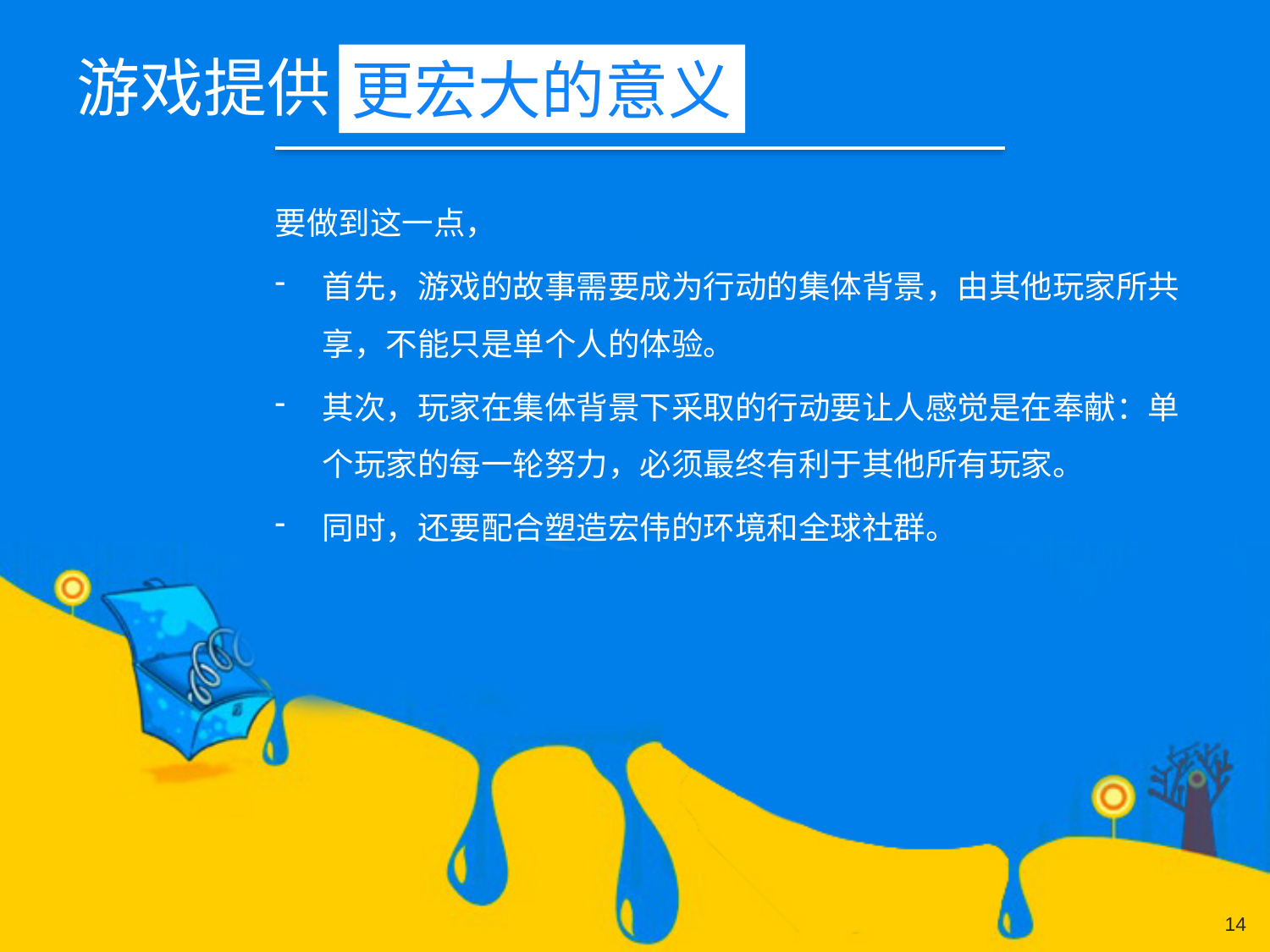

# 游戏提供
更宏大的意义
要做到这一点，
首先，游戏的故事需要成为行动的集体背景，由其他玩家所共享，不能只是单个人的体验。
其次，玩家在集体背景下采取的行动要让人感觉是在奉献：单个玩家的每一轮努力，必须最终有利于其他所有玩家。
同时，还要配合塑造宏伟的环境和全球社群。